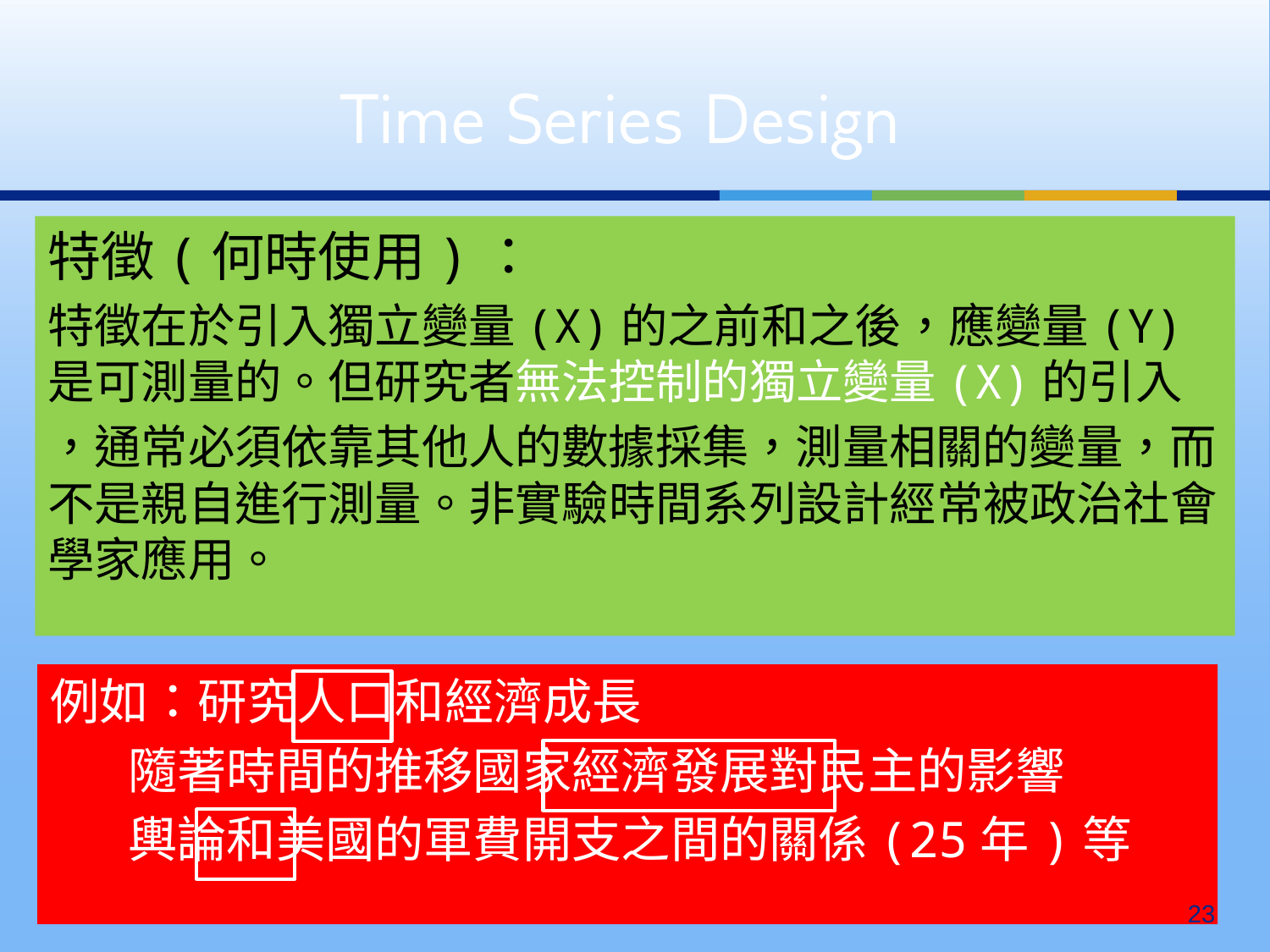

Time Series Design
特徵(何時使用)：
特徵在於引入獨立變量(X)的之前和之後，應變量(Y)是可測量的。但研究者無法控制的獨立變量(X)的引入
，通常必須依靠其他人的數據採集，測量相關的變量，而不是親自進行測量。非實驗時間系列設計經常被政治社會學家應用。
例如：研究人口和經濟成長
      隨著時間的推移國家經濟發展對民主的影響
      輿論和美國的軍費開支之間的關係(25年)等

23